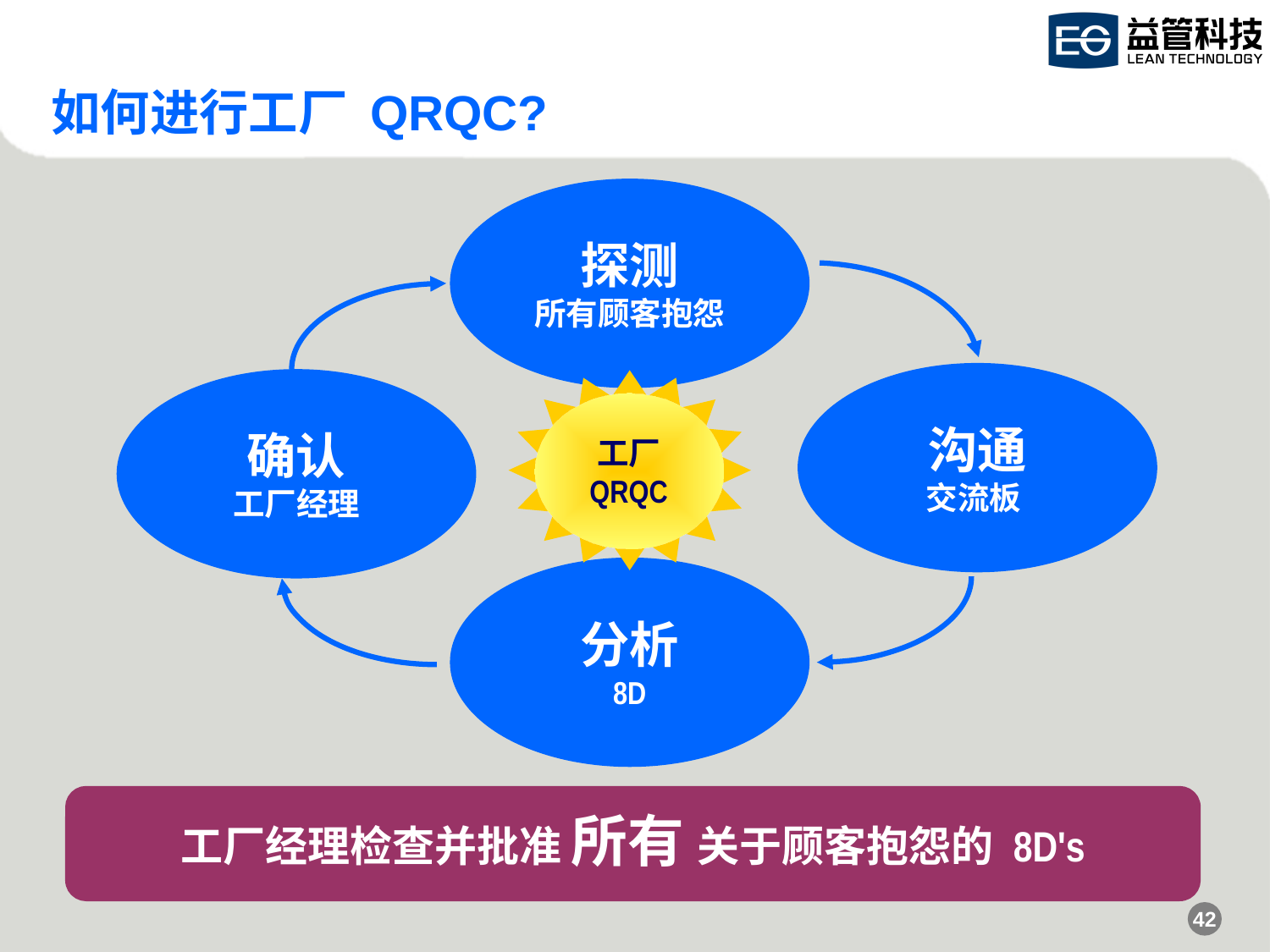

如何进行工厂 QRQC?
探测
所有顾客抱怨

沟通
交流板
确认
工厂经理

工厂
QRQC
分析
8D

工厂经理检查并批准 所有 关于顾客抱怨的 8D's